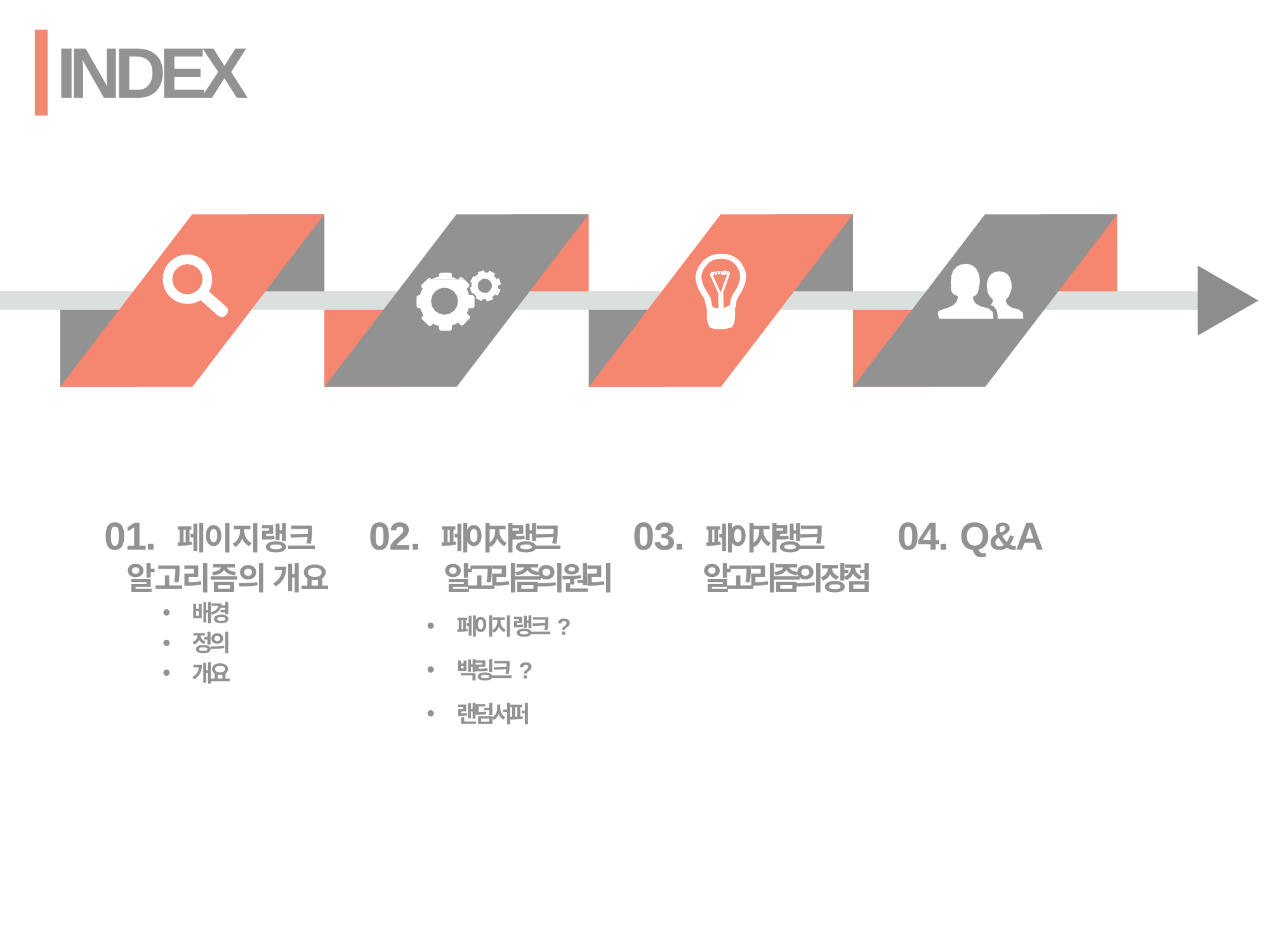

INDEX
#

01. 페이지랭크           알고리즘의 개요
배경
정의
개요
02. 페이지랭크
                       알고리즘의 원리
페이지 랭크?
백링크?
랜덤서퍼
03. 페이지랭크
                     알고리즘의 장점

04. Q&A